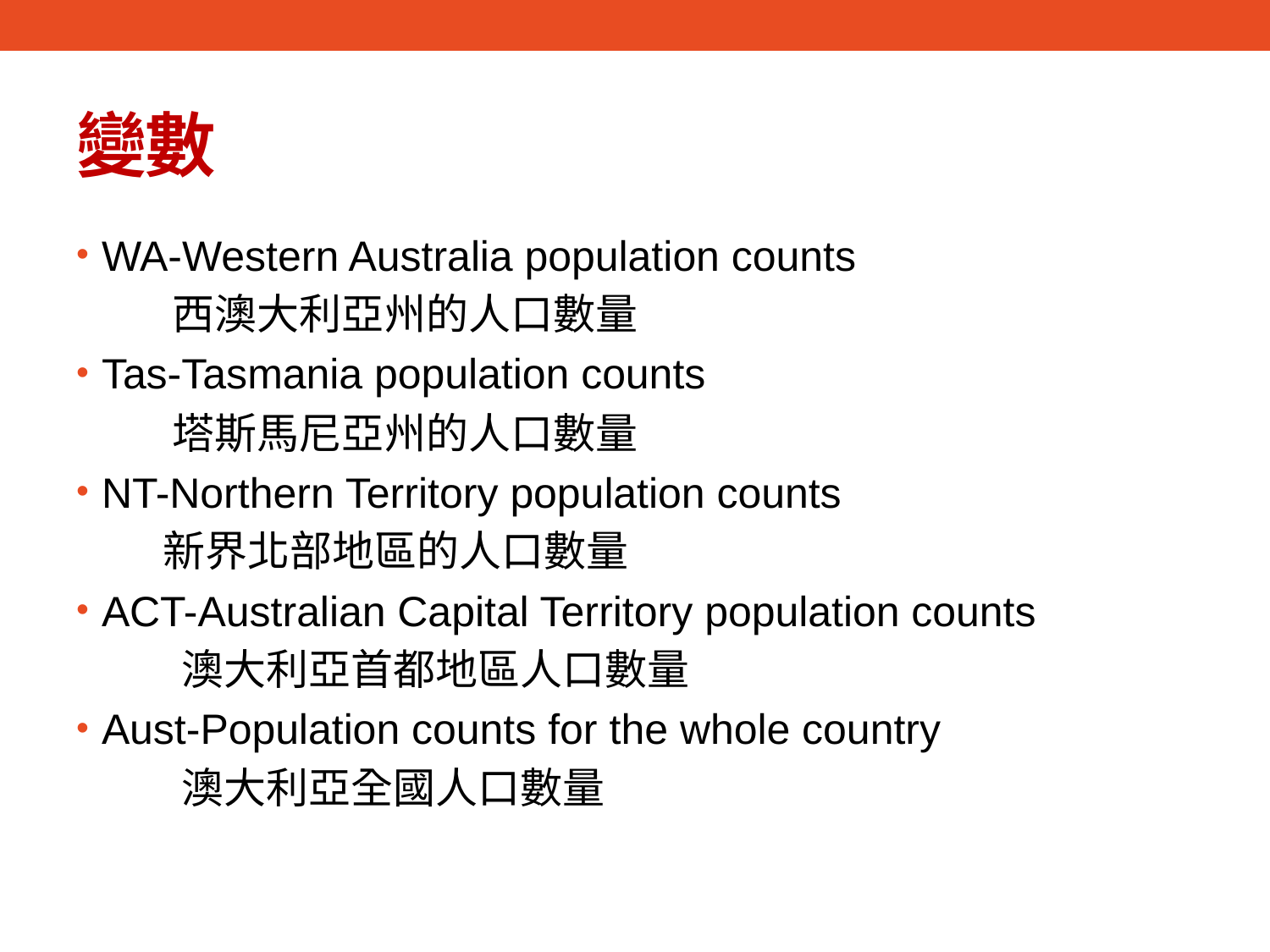

# 變數
WA-Western Australia population counts
         西澳大利亞州的人口數量
Tas-Tasmania population counts
         塔斯馬尼亞州的人口數量
NT-Northern Territory population counts
        新界北部地區的人口數量
ACT-Australian Capital Territory population counts
          澳大利亞首都地區人口數量
Aust-Population counts for the whole country
          澳大利亞全國人口數量